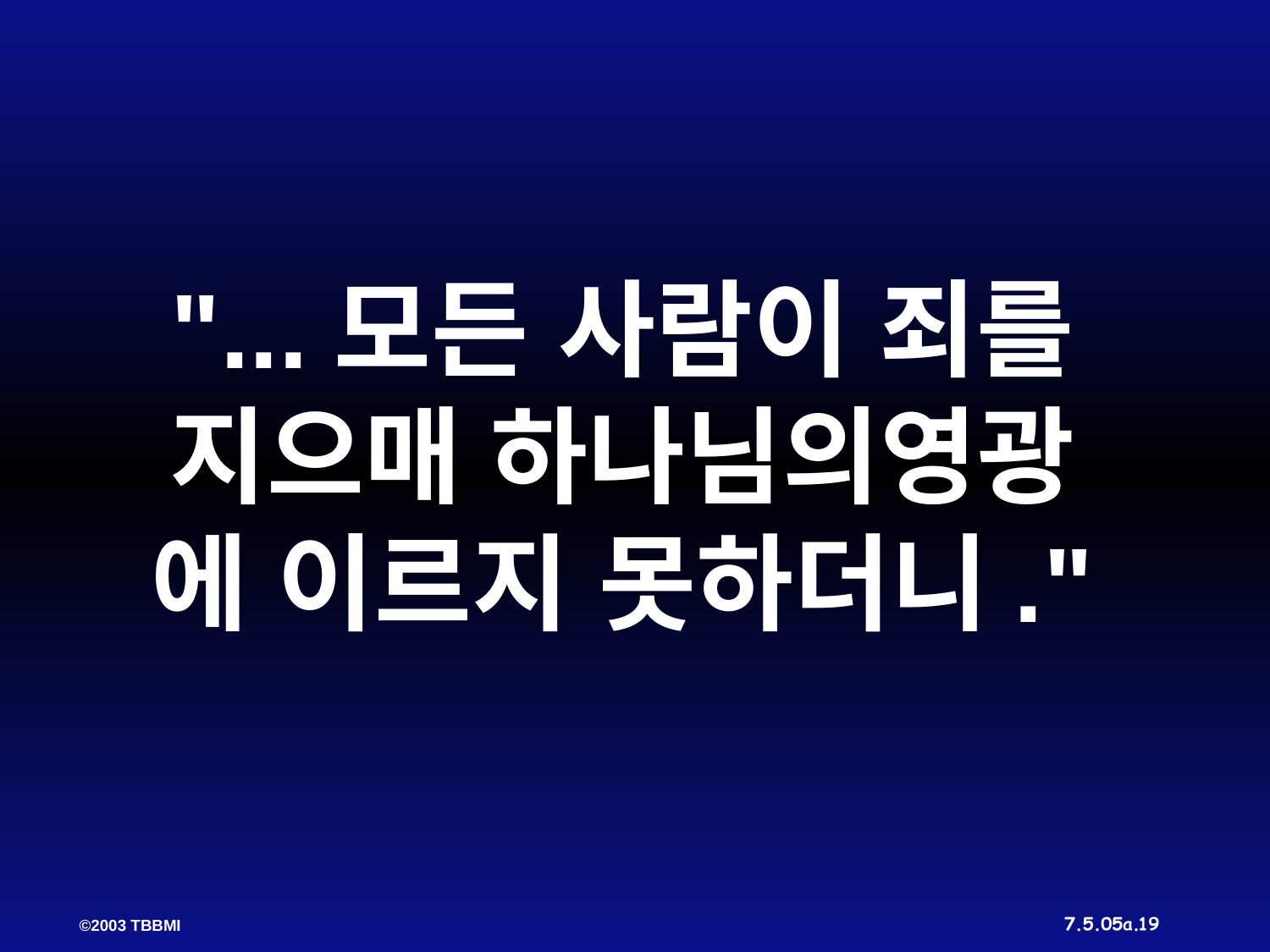

"...모든 사람이 죄를
지으매 하나님의영광
에 이르지 못하더니."
19